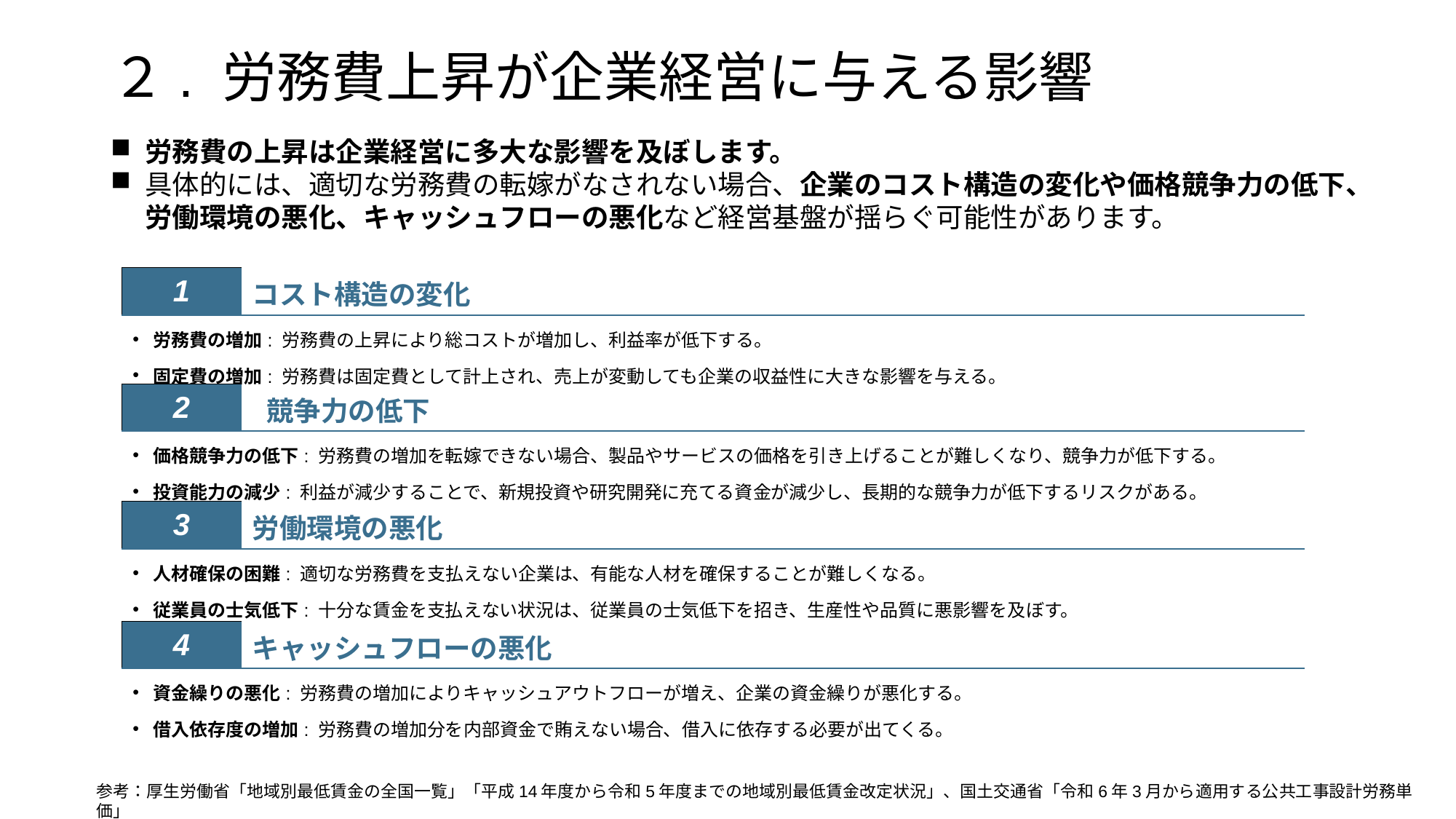

# ２. 労務費上昇が企業経営に与える影響
労務費の上昇は企業経営に多大な影響を及ぼします。
具体的には、適切な労務費の転嫁がなされない場合、企業のコスト構造の変化や価格競争力の低下、労働環境の悪化、キャッシュフローの悪化など経営基盤が揺らぐ可能性があります。
| 1 | コスト構造の変化 |
| --- | --- |
| 労務費の増加: 労務費の上昇により総コストが増加し、利益率が低下する。 固定費の増加: 労務費は固定費として計上され、売上が変動しても企業の収益性に大きな影響を与える。 |  |
| 2 | 競争力の低下 |
| --- | --- |
| 価格競争力の低下: 労務費の増加を転嫁できない場合、製品やサービスの価格を引き上げることが難しくなり、競争力が低下する。 投資能力の減少: 利益が減少することで、新規投資や研究開発に充てる資金が減少し、長期的な競争力が低下するリスクがある。 |  |
| 3 | 労働環境の悪化 |
| --- | --- |
| 人材確保の困難: 適切な労務費を支払えない企業は、有能な人材を確保することが難しくなる。 従業員の士気低下: 十分な賃金を支払えない状況は、従業員の士気低下を招き、生産性や品質に悪影響を及ぼす。 |  |
| 4 | キャッシュフローの悪化 |
| --- | --- |
| 資金繰りの悪化: 労務費の増加によりキャッシュアウトフローが増え、企業の資金繰りが悪化する。 借入依存度の増加: 労務費の増加分を内部資金で賄えない場合、借入に依存する必要が出てくる。 |  |
参考：厚生労働省「地域別最低賃金の全国一覧」「平成14年度から令和5年度までの地域別最低賃金改定状況」、国土交通省「令和6年3月から適用する公共工事設計労務単価」